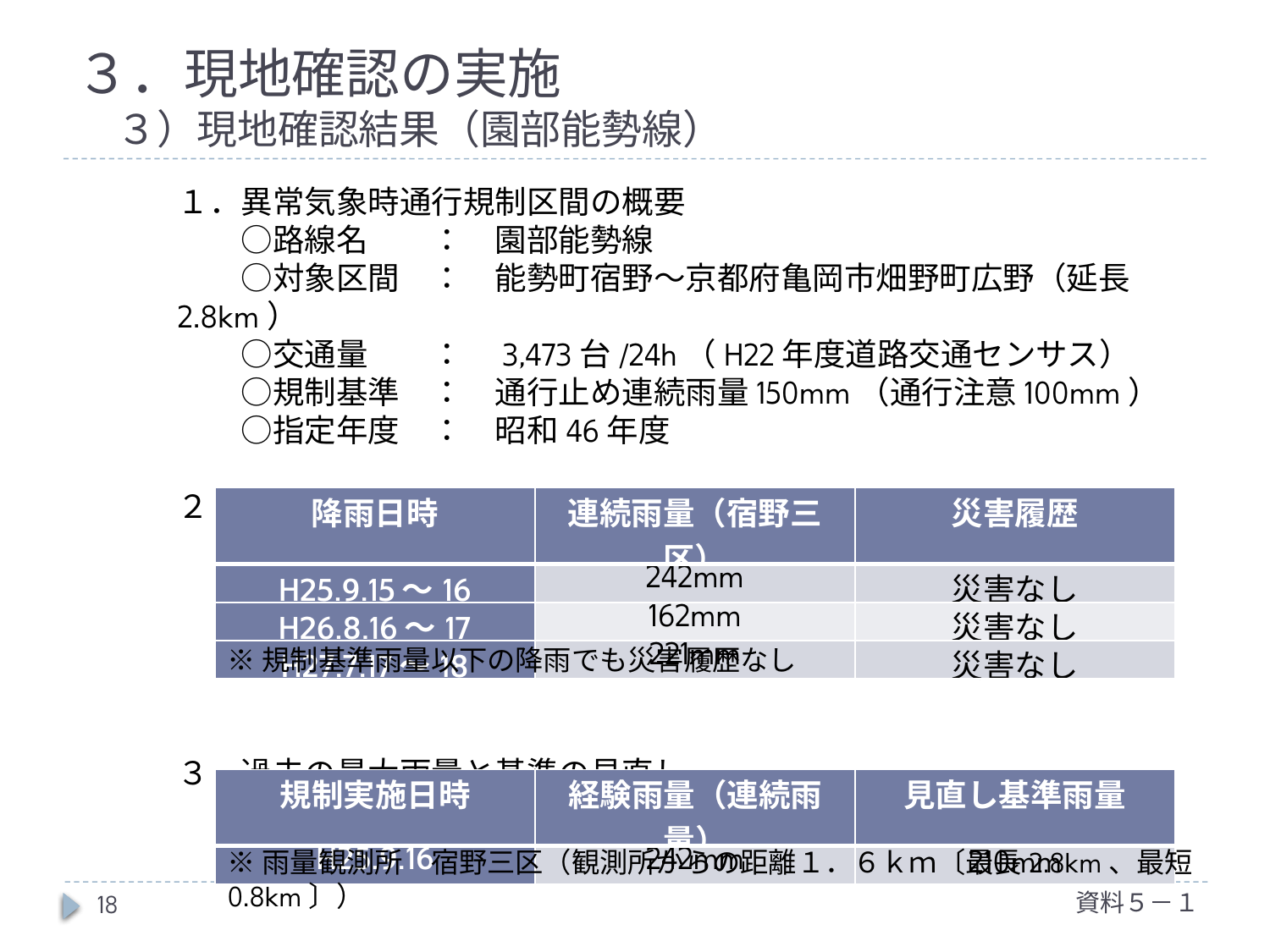

# ３．現地確認の実施 　３）現地確認結果（園部能勢線）
１．異常気象時通行規制区間の概要
　　○路線名	：　園部能勢線
　　○対象区間	：　能勢町宿野～京都府亀岡市畑野町広野（延長2.8km）
　　○交通量	：　3,473台/24h（H22年度道路交通センサス）
　　○規制基準	：　通行止め連続雨量150mm（通行注意100mm）
　　○指定年度	：　昭和46年度

２．過去の雨量履歴及び災害履歴

３．過去の最大雨量と基準の見直し

| 降雨日時 | 連続雨量（宿野三区） | 災害履歴 |
| --- | --- | --- |
| H25.9.15～16 | 242mm | 災害なし |
| H26.8.16～17 | 162mm | 災害なし |
| H27.7.17～18 | 221mm | 災害なし |
※規制基準雨量以下の降雨でも災害履歴なし
| 規制実施日時 | 経験雨量（連続雨量） | 見直し基準雨量 |
| --- | --- | --- |
| H25.9.16 | 242mm | 210mm |
※雨量観測所　宿野三区（観測所からの距離１．６ｋｍ〔最長2.8km、最短0.8km〕）
資料５－１
18